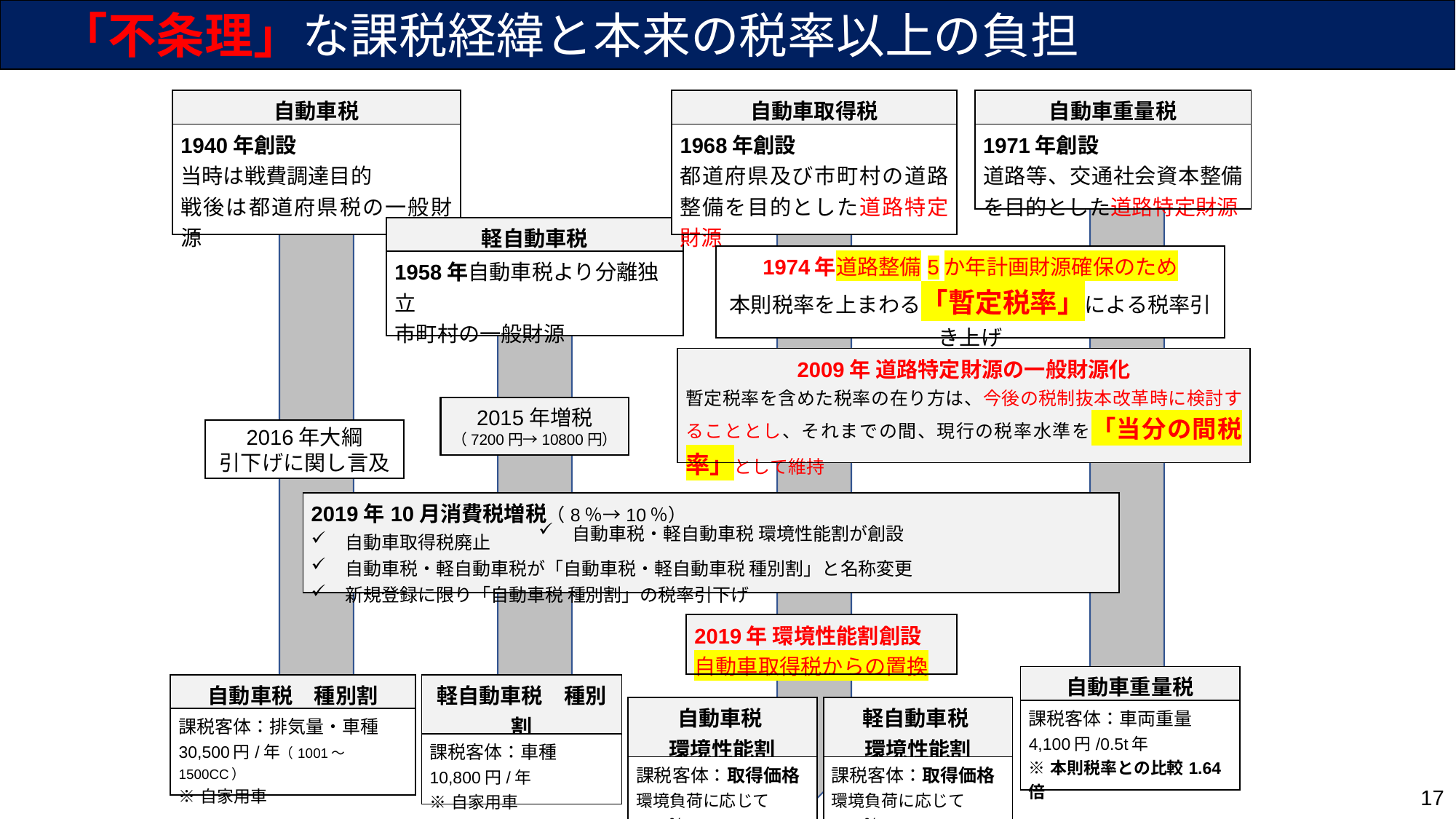

「不条理」な課税経緯と本来の税率以上の負担
| 自動車税 |
| --- |
| 1940年創設 当時は戦費調達目的 戦後は都道府県税の一般財源 |
| 自動車取得税 |
| --- |
| 1968年創設 都道府県及び市町村の道路整備を目的とした道路特定財源 |
| 自動車重量税 |
| --- |
| 1971年創設 道路等、交通社会資本整備を目的とした道路特定財源 |
| 軽自動車税 |
| --- |
| 1958年自動車税より分離独立 市町村の一般財源 |
| 1974年道路整備5か年計画財源確保のため 本則税率を上まわる「暫定税率」による税率引き上げ |
| --- |
| 2009年 道路特定財源の一般財源化 暫定税率を含めた税率の在り方は、今後の税制抜本改革時に検討することとし、それまでの間、現行の税率水準を「当分の間税率」として維持 |
| --- |
2015年増税
（7200円→10800円）
2016年大綱
引下げに関し言及

| 2019年10月消費税増税（8％→10％） 自動車取得税廃止　　　　 自動車税・軽自動車税が「自動車税・軽自動車税 種別割」と名称変更 新規登録に限り「自動車税 種別割」の税率引下げ |
| --- |
| 自動車税・軽自動車税 環境性能割が創設 |
| --- |
| 2019年 環境性能割創設 自動車取得税からの置換 |
| --- |
| 自動車重量税 |
| --- |
| 課税客体：車両重量 4,100円/0.5t年 ※本則税率との比較1.64倍 |
| 自動車税　種別割 |
| --- |
| 課税客体：排気量・車種 30,500円/年（1001～1500CC） ※自家用車 |
| 軽自動車税　種別割 |
| --- |
| 課税客体：車種 10,800円/年 ※自家用車 |
| 自動車税 環境性能割 |
| --- |
| 課税客体：取得価格 環境負荷に応じて0~3％ |
| 軽自動車税 環境性能割 |
| --- |
| 課税客体：取得価格 環境負荷に応じて0~3％ |
17